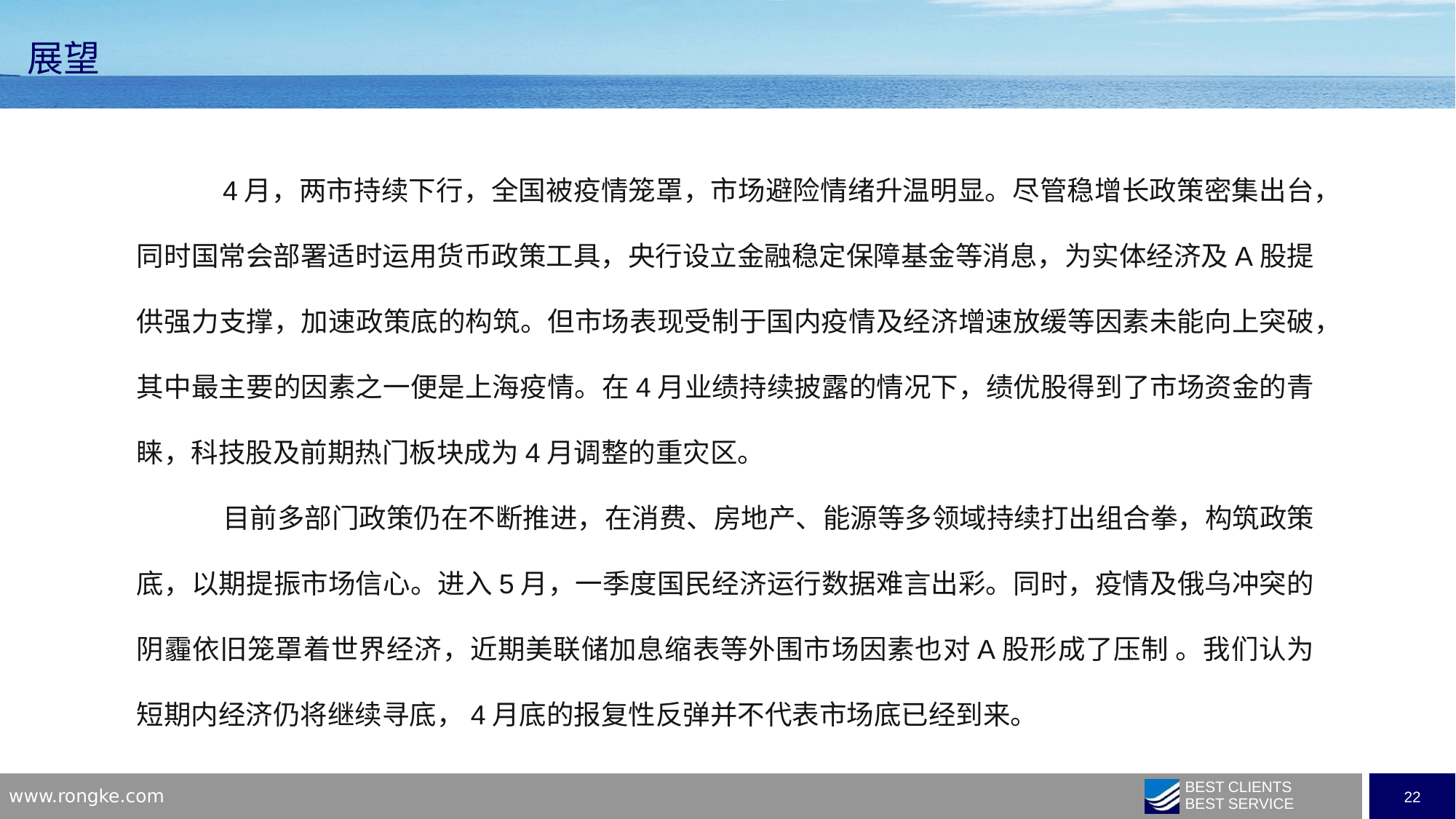

展望

4月，两市持续下行，全国被疫情笼罩，市场避险情绪升温明显。尽管稳增长政策密集出台，同时国常会部署适时运用货币政策工具，央行设立金融稳定保障基金等消息，为实体经济及A股提供强力支撑，加速政策底的构筑。但市场表现受制于国内疫情及经济增速放缓等因素未能向上突破，其中最主要的因素之一便是上海疫情。在4月业绩持续披露的情况下，绩优股得到了市场资金的青睐，科技股及前期热门板块成为4月调整的重灾区。
目前多部门政策仍在不断推进，在消费、房地产、能源等多领域持续打出组合拳，构筑政策底，以期提振市场信心。进入5月，一季度国民经济运行数据难言出彩。同时，疫情及俄乌冲突的阴霾依旧笼罩着世界经济，近期美联储加息缩表等外围市场因素也对A股形成了压制 。我们认为短期内经济仍将继续寻底，4月底的报复性反弹并不代表市场底已经到来。